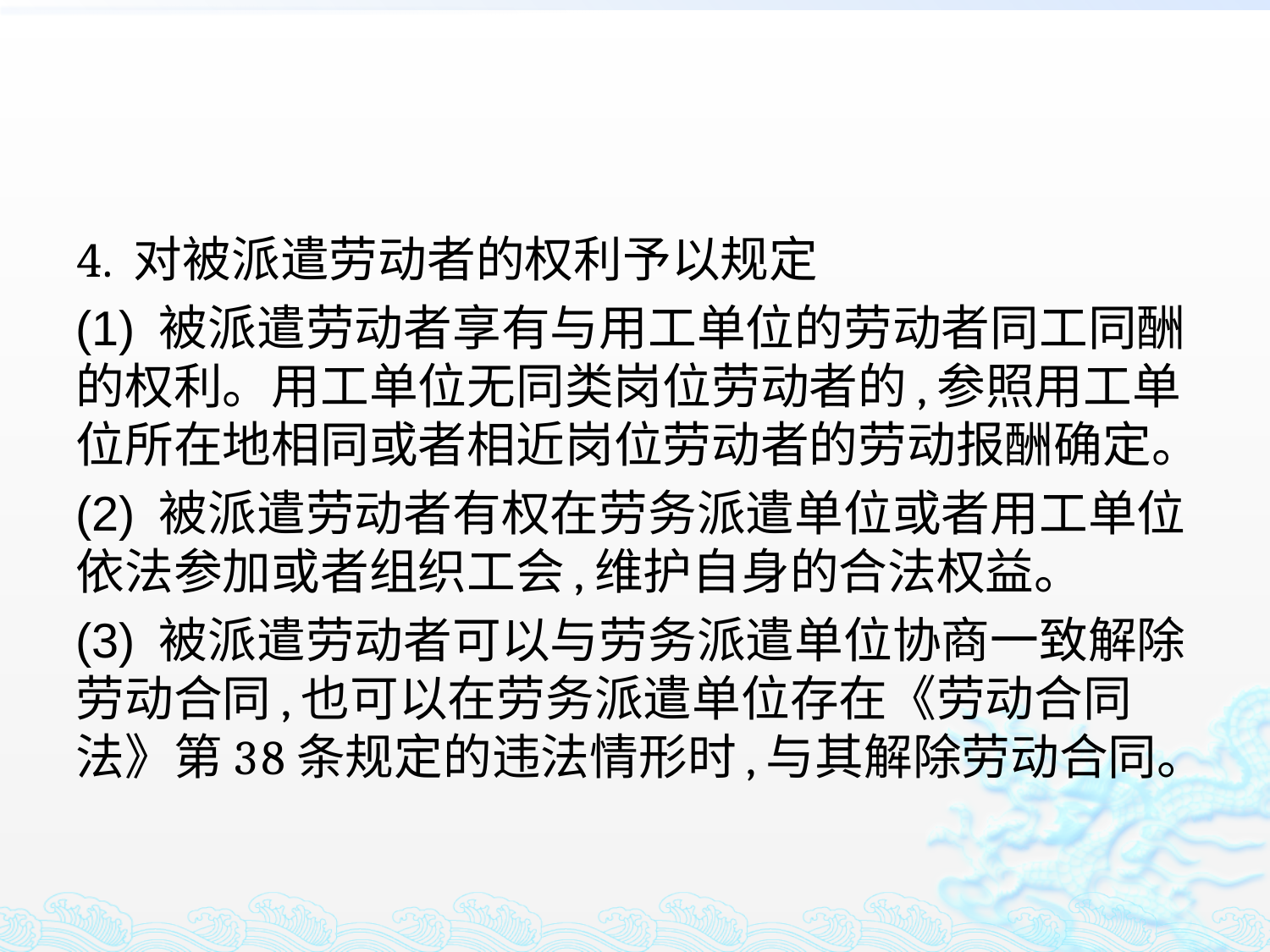

#
4. 对被派遣劳动者的权利予以规定
(1) 被派遣劳动者享有与用工单位的劳动者同工同酬的权利。用工单位无同类岗位劳动者的,参照用工单位所在地相同或者相近岗位劳动者的劳动报酬确定。
(2) 被派遣劳动者有权在劳务派遣单位或者用工单位依法参加或者组织工会,维护自身的合法权益。
(3) 被派遣劳动者可以与劳务派遣单位协商一致解除劳动合同,也可以在劳务派遣单位存在《劳动合同法》第38条规定的违法情形时,与其解除劳动合同。